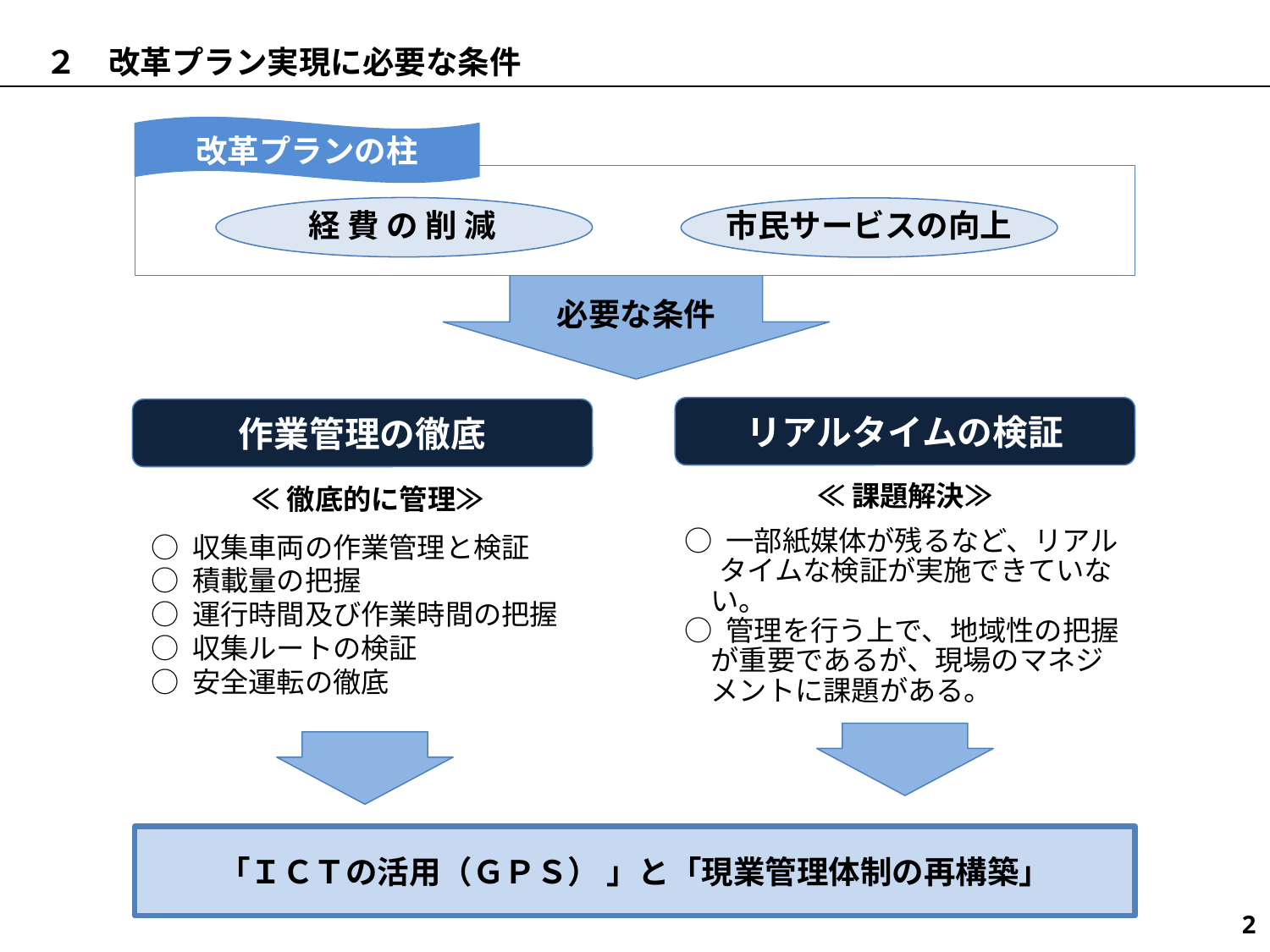

２　改革プラン実現に必要な条件
改革プランの柱

経 費 の 削 減
市民サービスの向上

必要な条件
リアルタイムの検証
作業管理の徹底
 ≪徹底的に管理≫

 ○ 収集車両の作業管理と検証
 ○ 積載量の把握
 ○ 運行時間及び作業時間の把握
 ○ 収集ルートの検証
 ○ 安全運転の徹底
≪課題解決≫

○ 一部紙媒体が残るなど、リアル
　 タイムな検証が実施できていな
   い。
○ 管理を行う上で、地域性の把握
   が重要であるが、現場のマネジ
   メントに課題がある。

「ＩＣＴの活用（ＧＰＳ） 」と「現業管理体制の再構築」
実現に
必要な要件
2